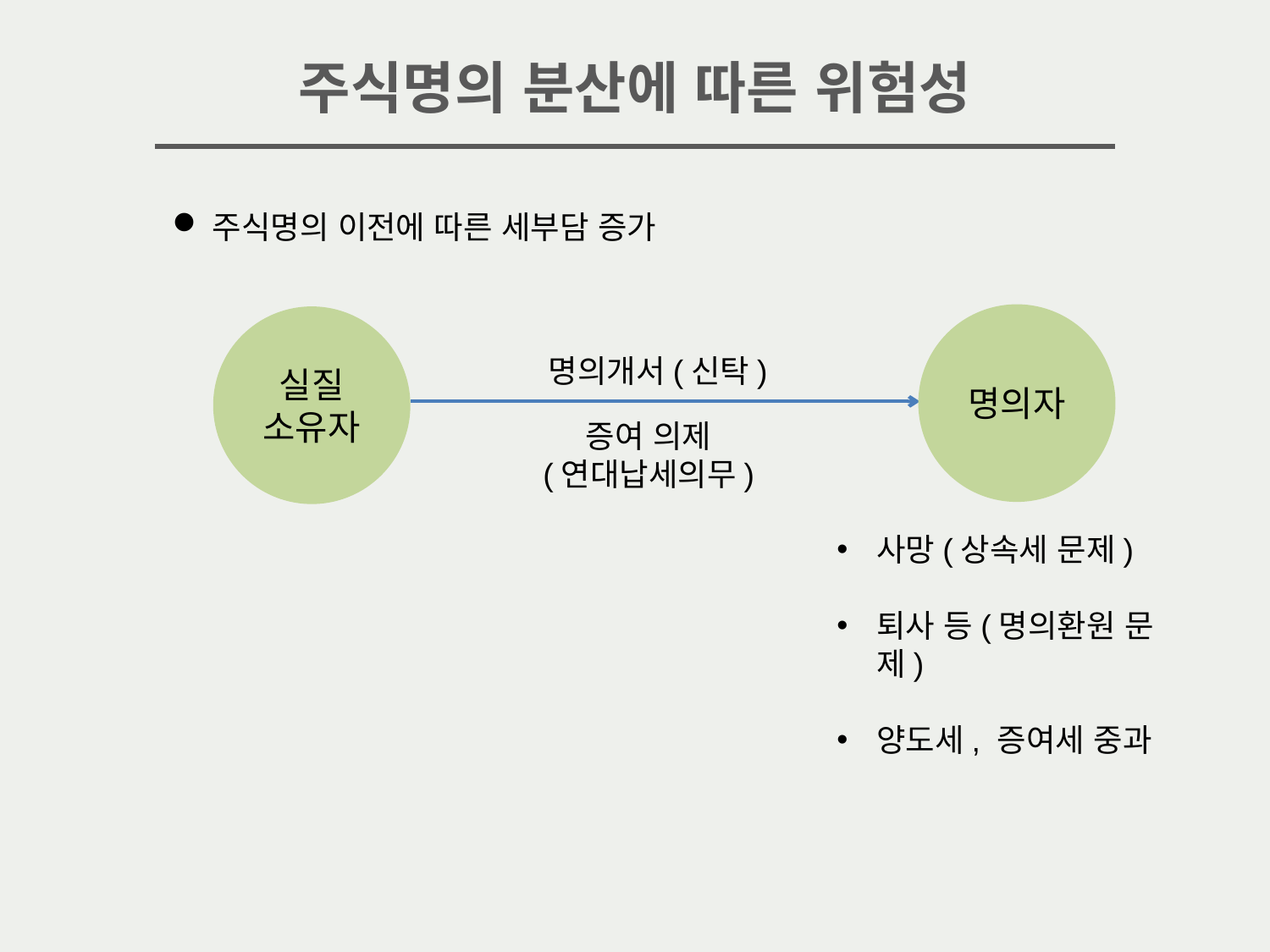

주식명의 분산에 따른 위험성
주식명의 이전에 따른 세부담 증가
명의자
실질
소유자
명의개서(신탁)
증여 의제
(연대납세의무)
사망(상속세 문제)

퇴사 등(명의환원 문제)

양도세, 증여세 중과